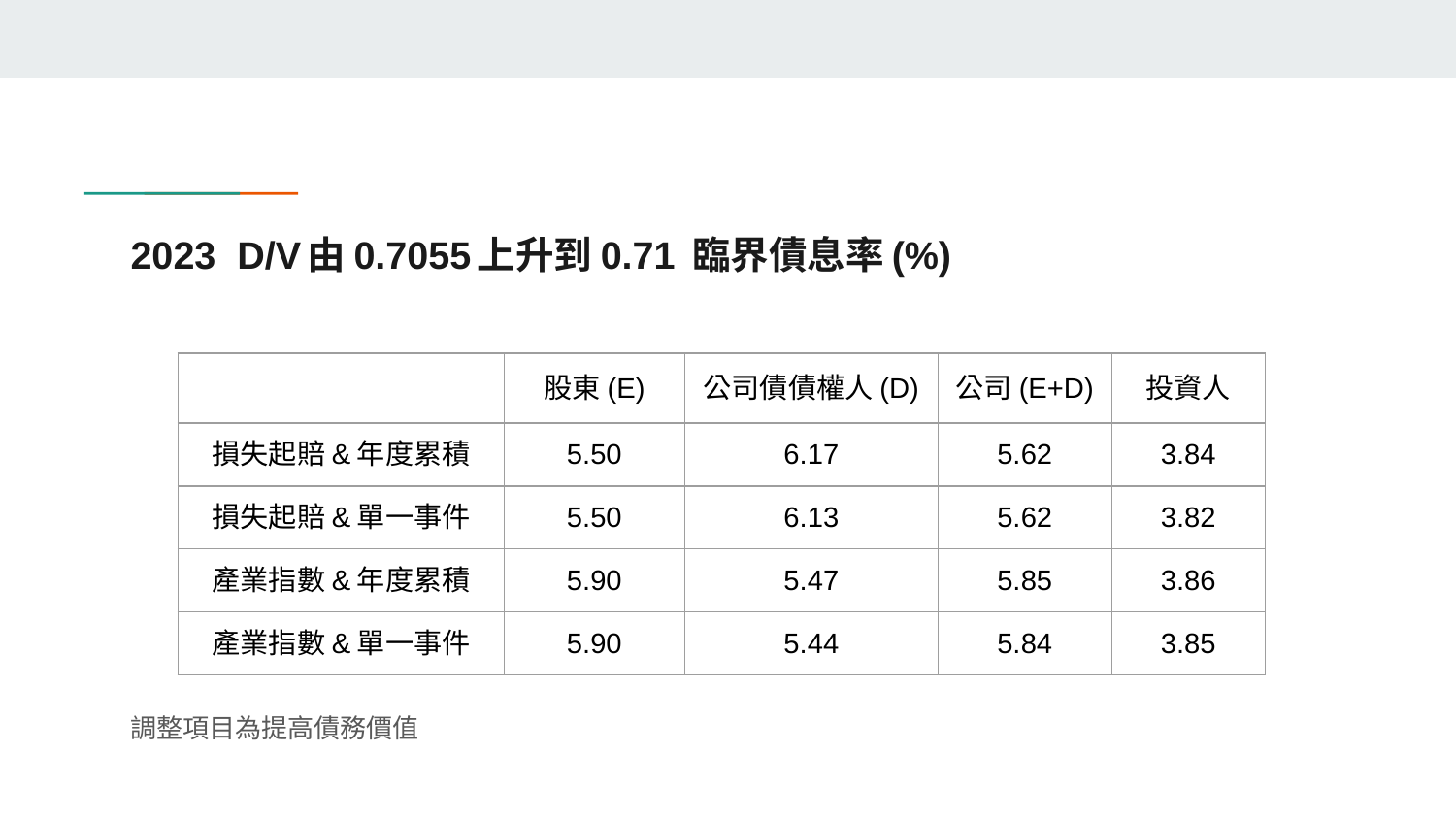

# 2023  D/V由0.7055上升到0.71 臨界債息率(%)
調整項目為提高債務價值

|  | 股東(E) | 公司債債權人(D) | 公司(E+D) | 投資人 |
| --- | --- | --- | --- | --- |
| 損失起賠&年度累積 | 5.50 | 6.17 | 5.62 | 3.84 |
| 損失起賠&單一事件 | 5.50 | 6.13 | 5.62 | 3.82 |
| 產業指數&年度累積 | 5.90 | 5.47 | 5.85 | 3.86 |
| 產業指數&單一事件 | 5.90 | 5.44 | 5.84 | 3.85 |